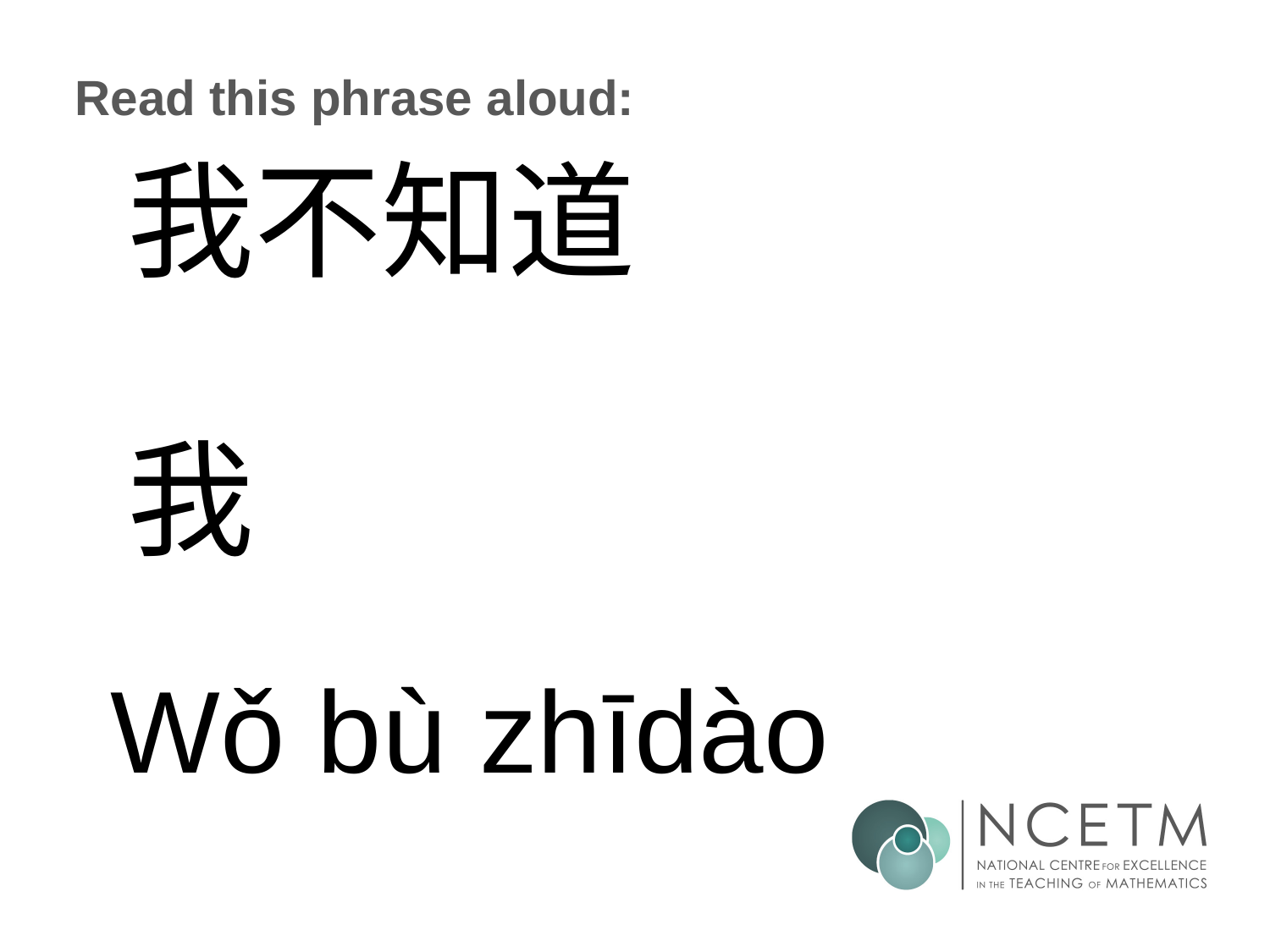

# Read this phrase aloud:
我不知道
我
Wǒ bù zhīdào